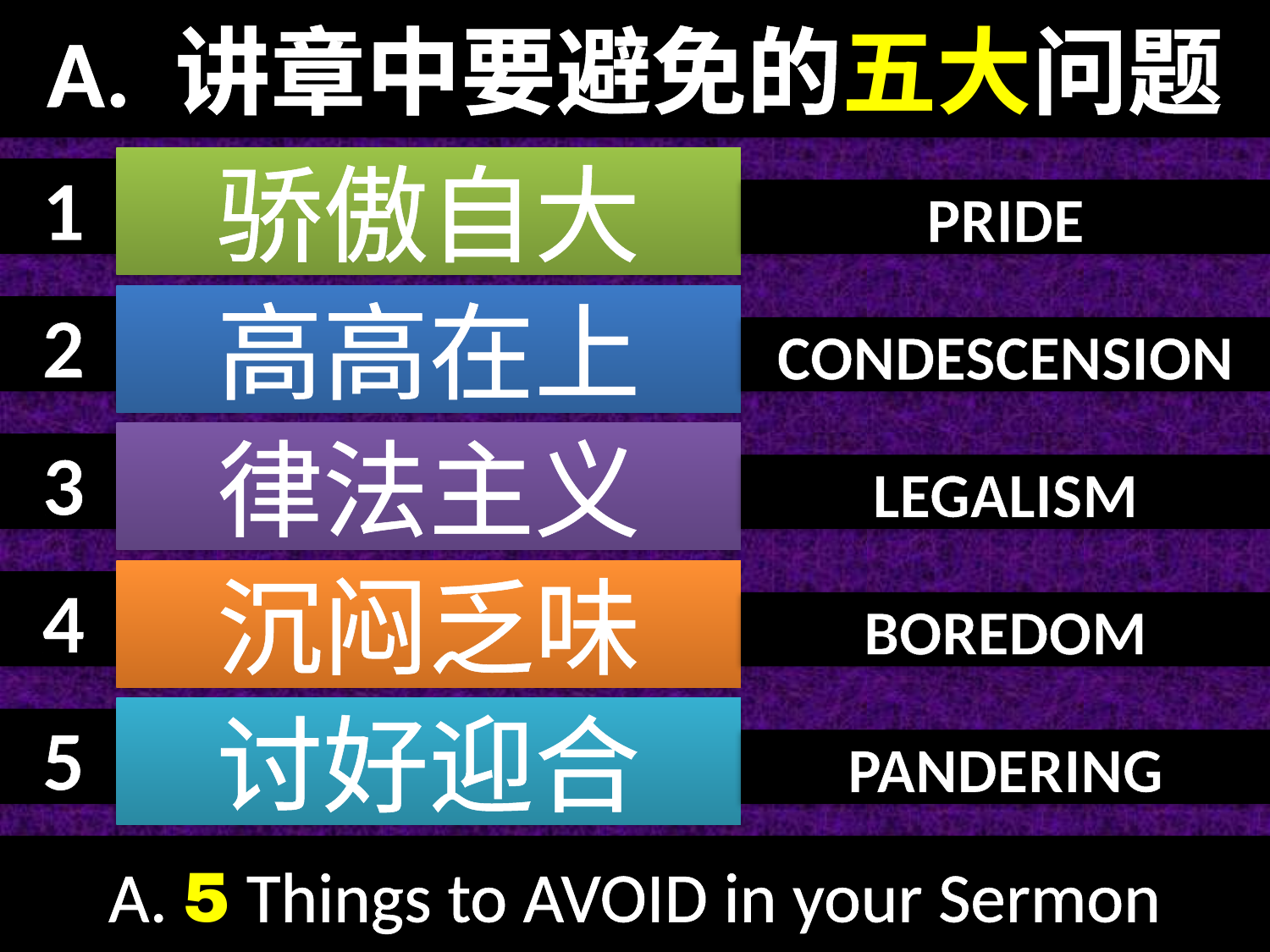

A. 讲章中要避免的五大问题
骄傲自大
1
PRIDE
高高在上
2
CONDESCENSION
律法主义
3
LEGALISM
沉闷乏味
4
BOREDOM
讨好迎合
5
PANDERING
# A. 5 Things to AVOID in your Sermon